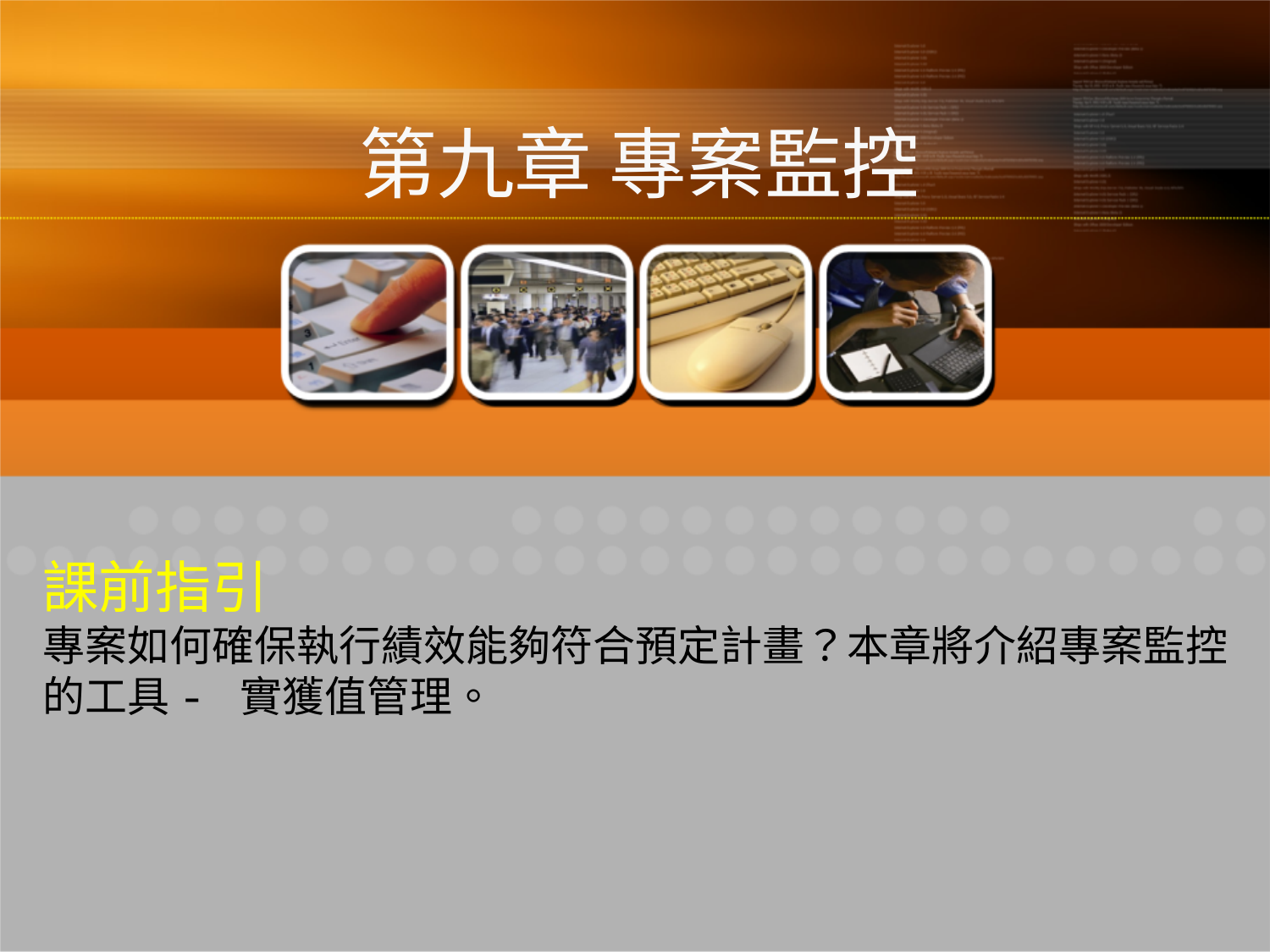

第九章 專案監控
課前指引
專案如何確保執行績效能夠符合預定計畫？本章將介紹專案監控的工具- 實獲值管理。